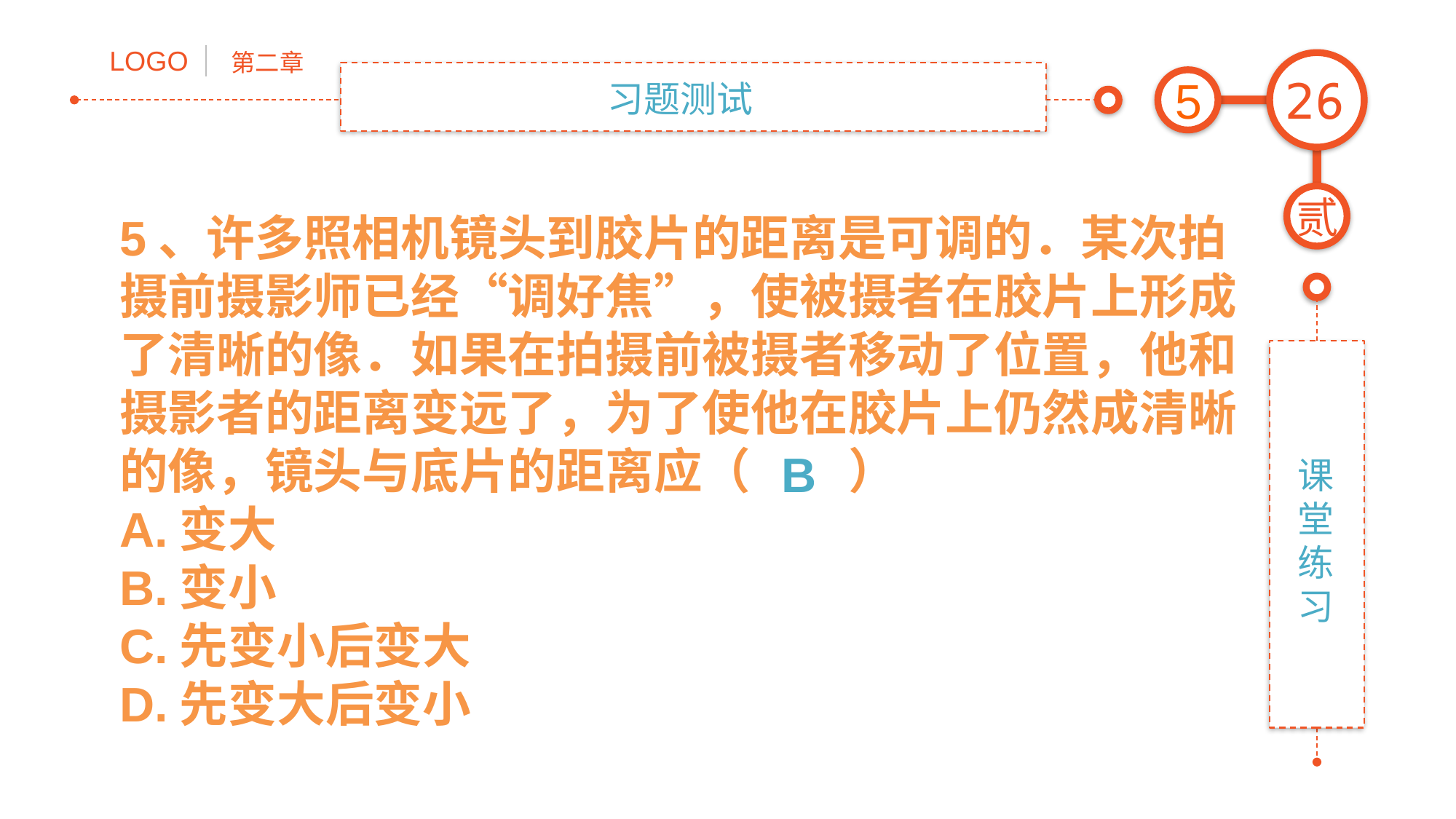

5
习题测试
5、许多照相机镜头到胶片的距离是可调的．某次拍摄前摄影师已经“调好焦”，使被摄者在胶片上形成了清晰的像．如果在拍摄前被摄者移动了位置，他和摄影者的距离变远了，为了使他在胶片上仍然成清晰的像，镜头与底片的距离应（　　）
A.变大
B.变小
C.先变小后变大
D.先变大后变小
B
课堂练习